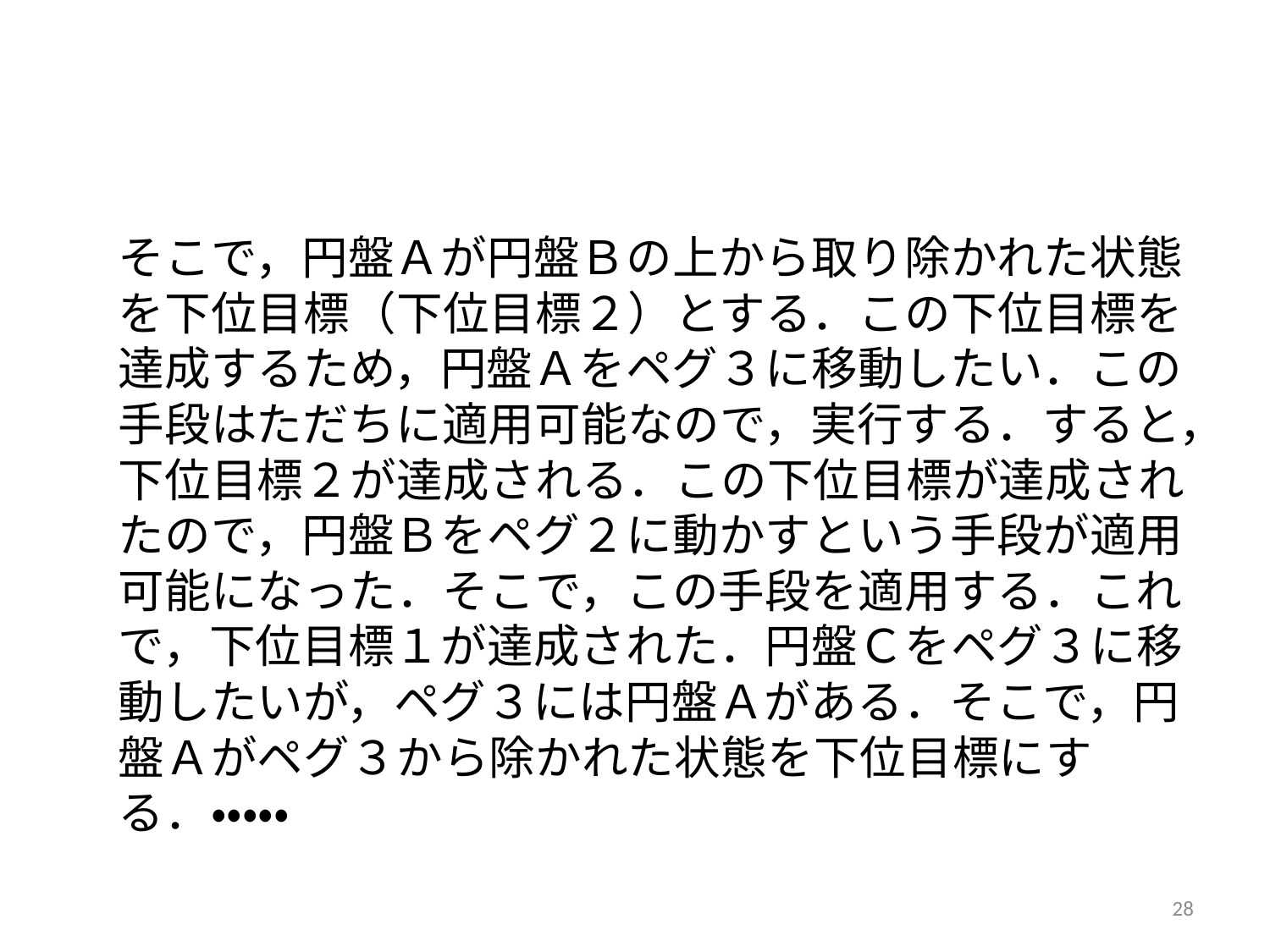

そこで，円盤Ａが円盤Ｂの上から取り除かれた状態を下位目標（下位目標２）とする．この下位目標を達成するため，円盤Ａをペグ３に移動したい．この手段はただちに適用可能なので，実行する．すると，下位目標２が達成される．この下位目標が達成されたので，円盤Ｂをペグ２に動かすという手段が適用可能になった．そこで，この手段を適用する．これで，下位目標１が達成された．円盤Ｃをペグ３に移動したいが，ペグ３には円盤Ａがある．そこで，円盤Ａがペグ３から除かれた状態を下位目標にする．・・・・・
28